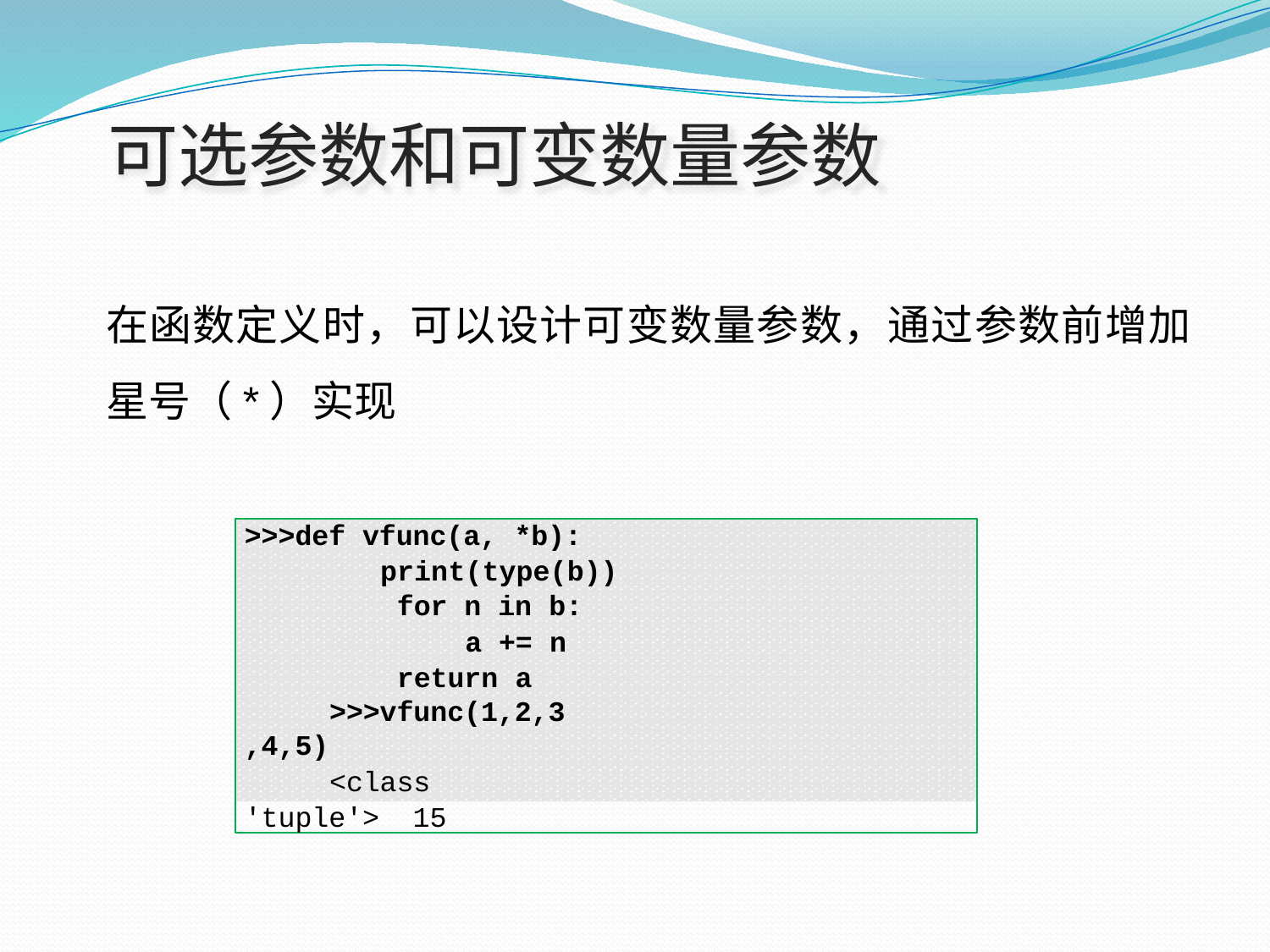

# 可选参数和可变数量参数
在函数定义时，可以设计可变数量参数，通过参数前增加 星号（*）实现

>>>def vfunc(a, *b):
print(type(b))  for n in b:
a += n  return a
>>>vfunc(1,2,3,4,5)
<class 'tuple'>  15